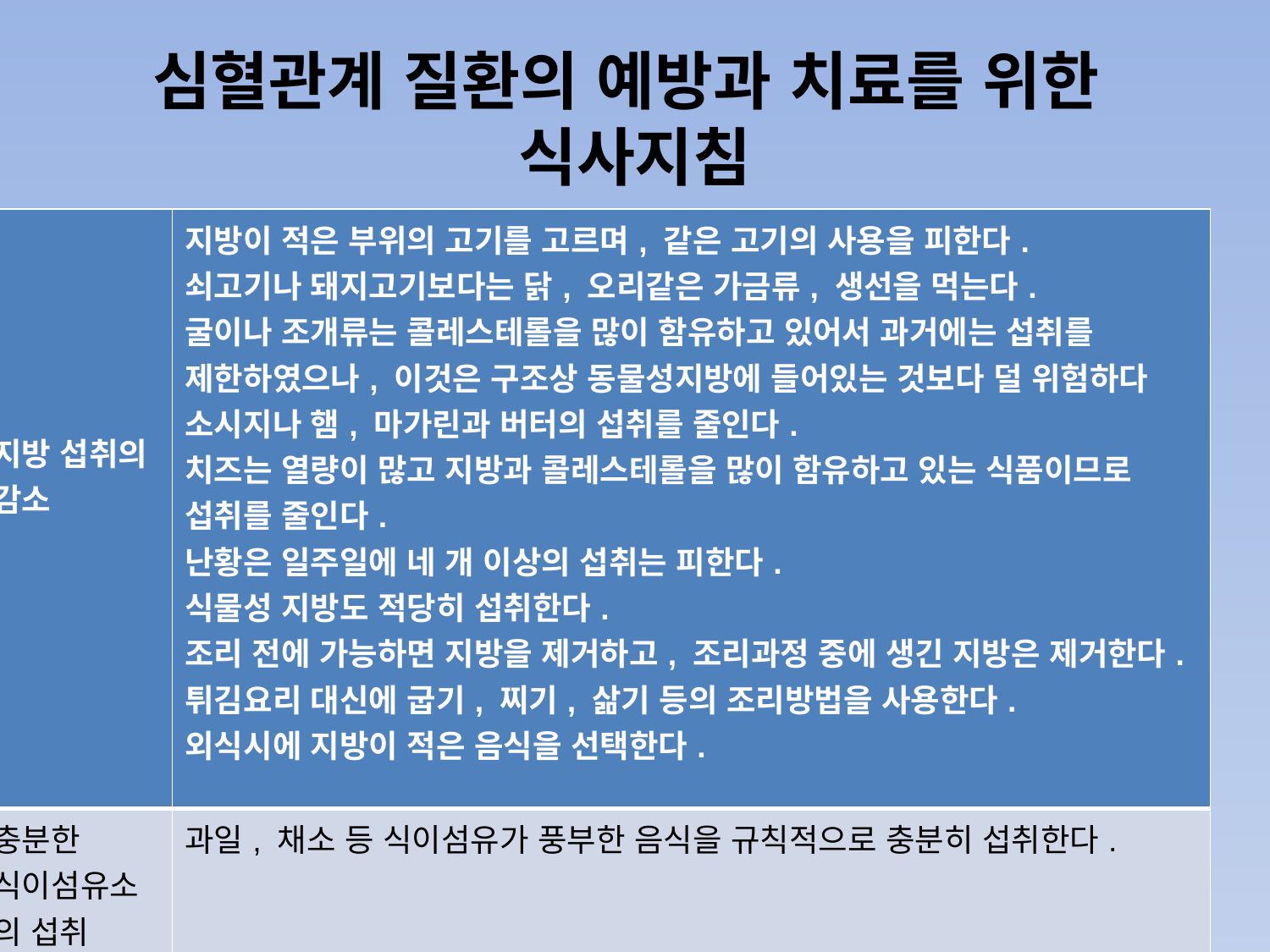

# 심혈관계 질환의 예방과 치료를 위한 식사지침
| 지방 섭취의 감소 | 지방이 적은 부위의 고기를 고르며, 같은 고기의 사용을 피한다. 쇠고기나 돼지고기보다는 닭, 오리같은 가금류, 생선을 먹는다. 굴이나 조개류는 콜레스테롤을 많이 함유하고 있어서 과거에는 섭취를 제한하였으나, 이것은 구조상 동물성지방에 들어있는 것보다 덜 위험하다 소시지나 햄, 마가린과 버터의 섭취를 줄인다. 치즈는 열량이 많고 지방과 콜레스테롤을 많이 함유하고 있는 식품이므로 섭취를 줄인다. 난황은 일주일에 네 개 이상의 섭취는 피한다. 식물성 지방도 적당히 섭취한다. 조리 전에 가능하면 지방을 제거하고, 조리과정 중에 생긴 지방은 제거한다. 튀김요리 대신에 굽기, 찌기, 삶기 등의 조리방법을 사용한다. 외식시에 지방이 적은 음식을 선택한다. |
| --- | --- |
| 충분한 식이섬유소의 섭취 | 과일, 채소 등 식이섬유가 풍부한 음식을 규칙적으로 충분히 섭취한다. |